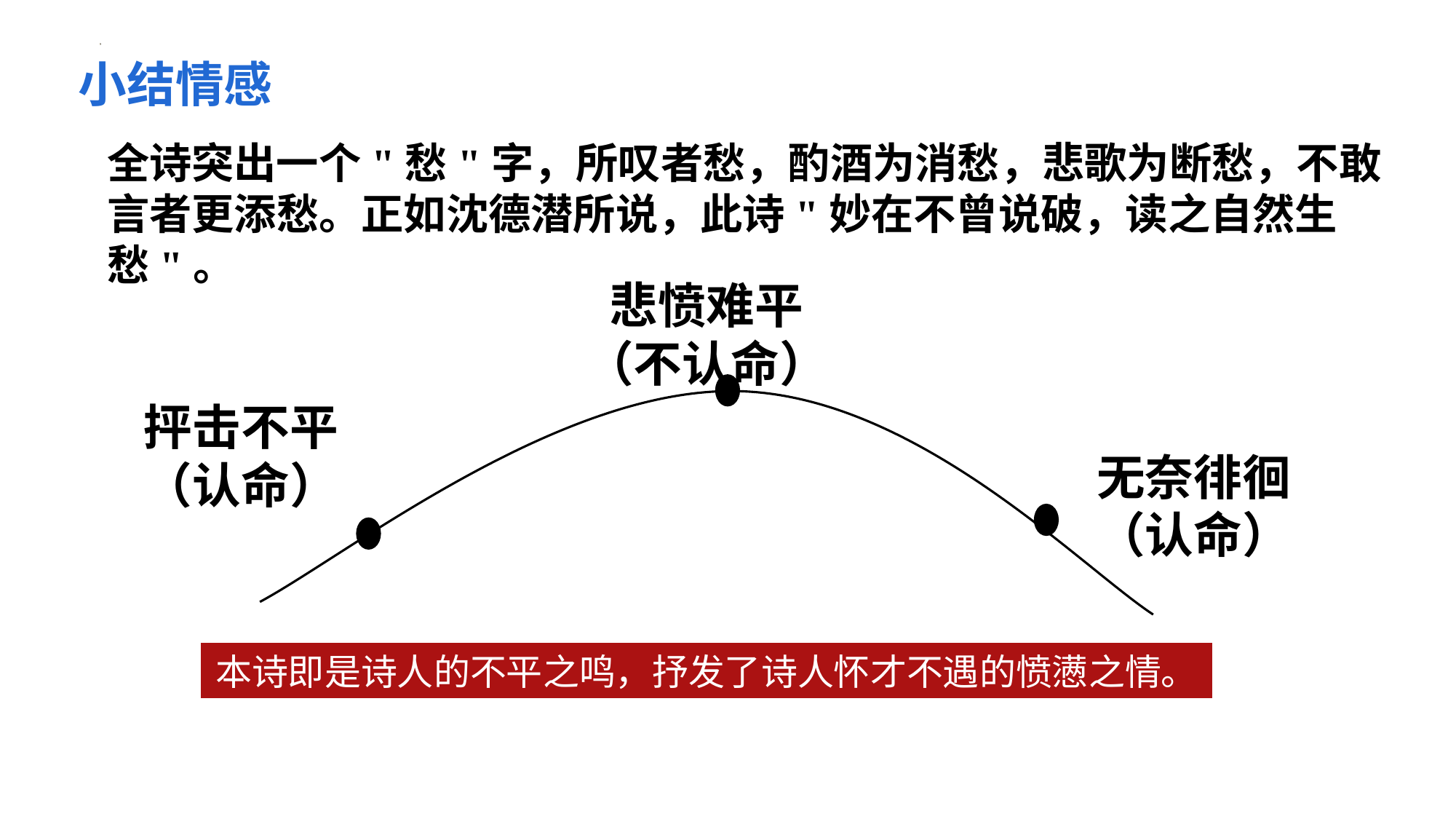

小结情感
全诗突出一个"愁"字，所叹者愁，酌酒为消愁，悲歌为断愁，不敢言者更添愁。正如沈德潜所说，此诗"妙在不曾说破，读之自然生愁"。
悲愤难平
（不认命）

抨击不平
（认命）

无奈徘徊
（认命）

本诗即是诗人的不平之鸣，抒发了诗人怀才不遇的愤懑之情。